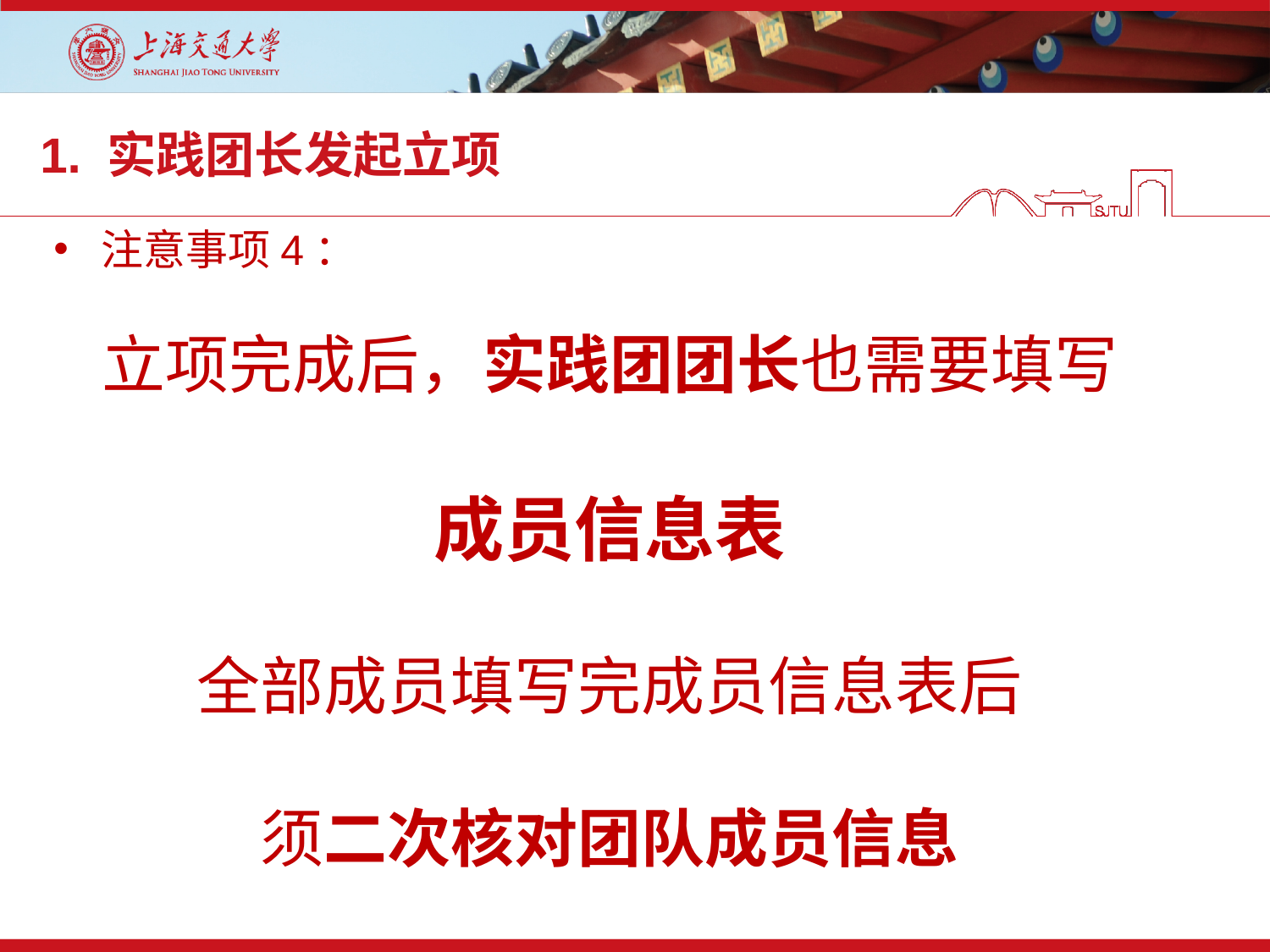

# 1. 实践团长发起立项
注意事项4：

立项完成后，实践团团长也需要填写
成员信息表
全部成员填写完成员信息表后
须二次核对团队成员信息